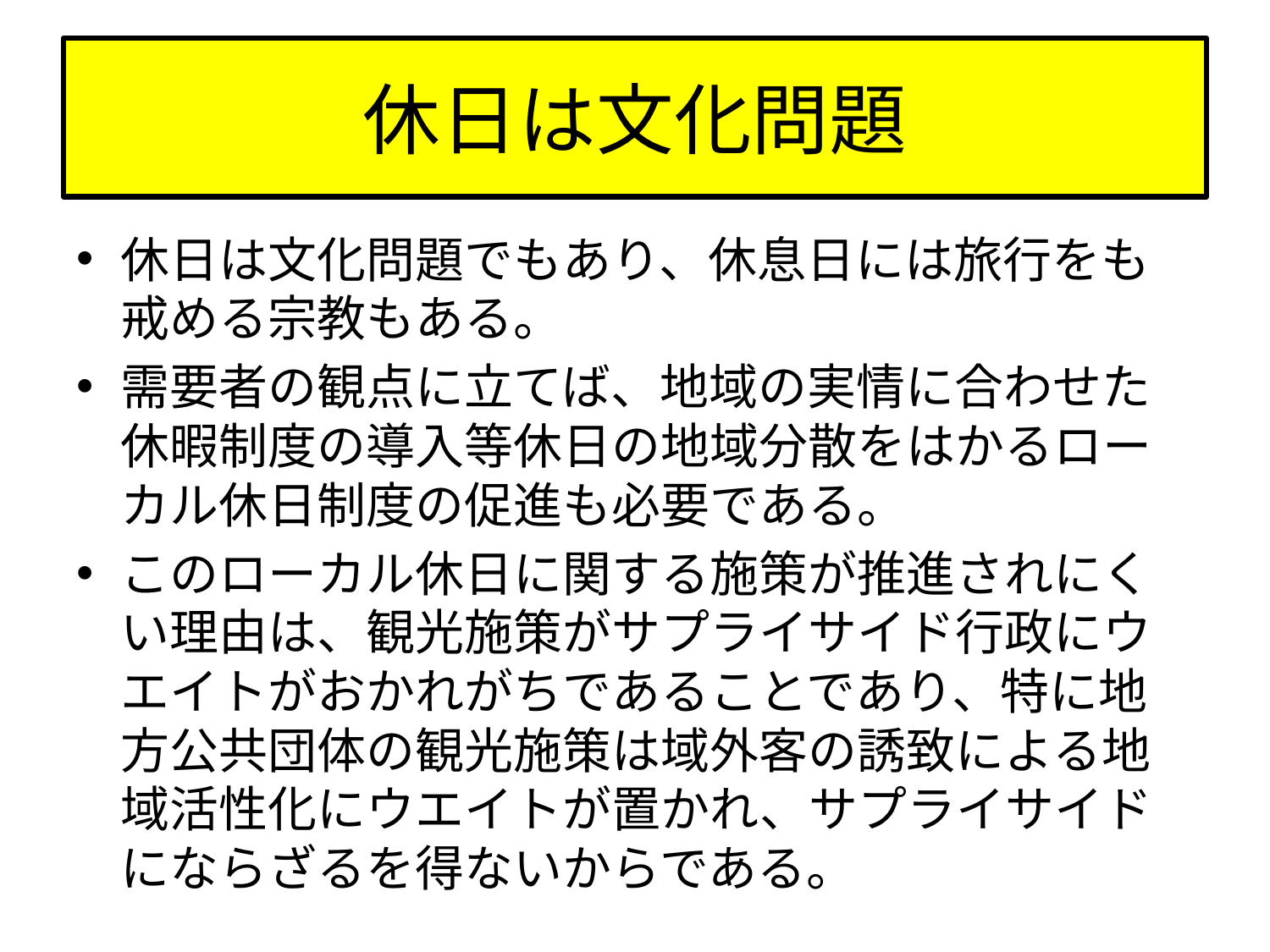

# 休日は文化問題
休日は文化問題でもあり、休息日には旅行をも戒める宗教もある。
需要者の観点に立てば、地域の実情に合わせた休暇制度の導入等休日の地域分散をはかるローカル休日制度の促進も必要である。
このローカル休日に関する施策が推進されにくい理由は、観光施策がサプライサイド行政にウエイトがおかれがちであることであり、特に地方公共団体の観光施策は域外客の誘致による地域活性化にウエイトが置かれ、サプライサイドにならざるを得ないからである。